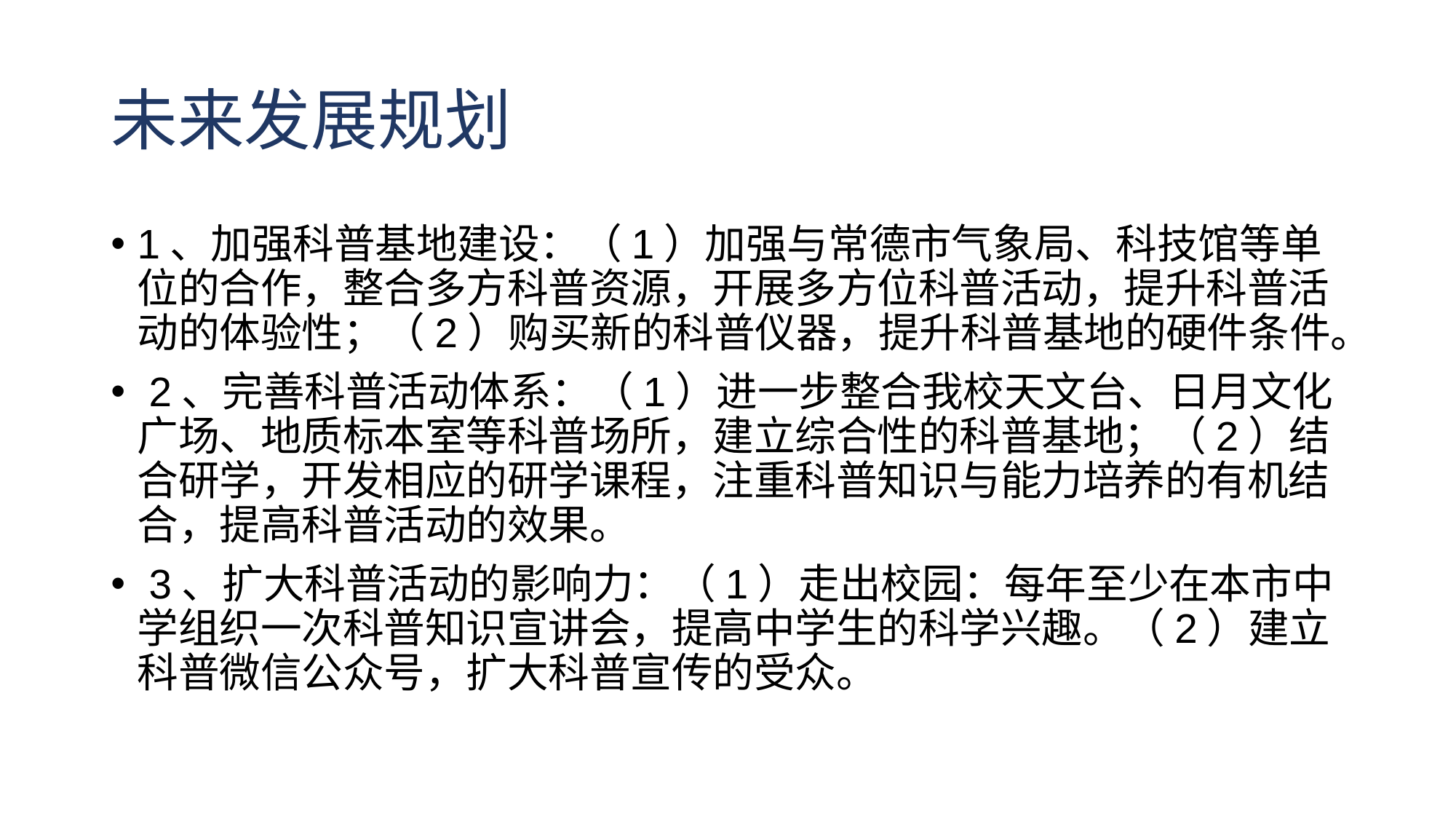

# 未来发展规划
1、加强科普基地建设：（1）加强与常德市气象局、科技馆等单位的合作，整合多方科普资源，开展多方位科普活动，提升科普活动的体验性；（2）购买新的科普仪器，提升科普基地的硬件条件。
 2、完善科普活动体系：（1）进一步整合我校天文台、日月文化广场、地质标本室等科普场所，建立综合性的科普基地；（2）结合研学，开发相应的研学课程，注重科普知识与能力培养的有机结合，提高科普活动的效果。
 3、扩大科普活动的影响力：（1）走出校园：每年至少在本市中学组织一次科普知识宣讲会，提高中学生的科学兴趣。（2）建立科普微信公众号，扩大科普宣传的受众。